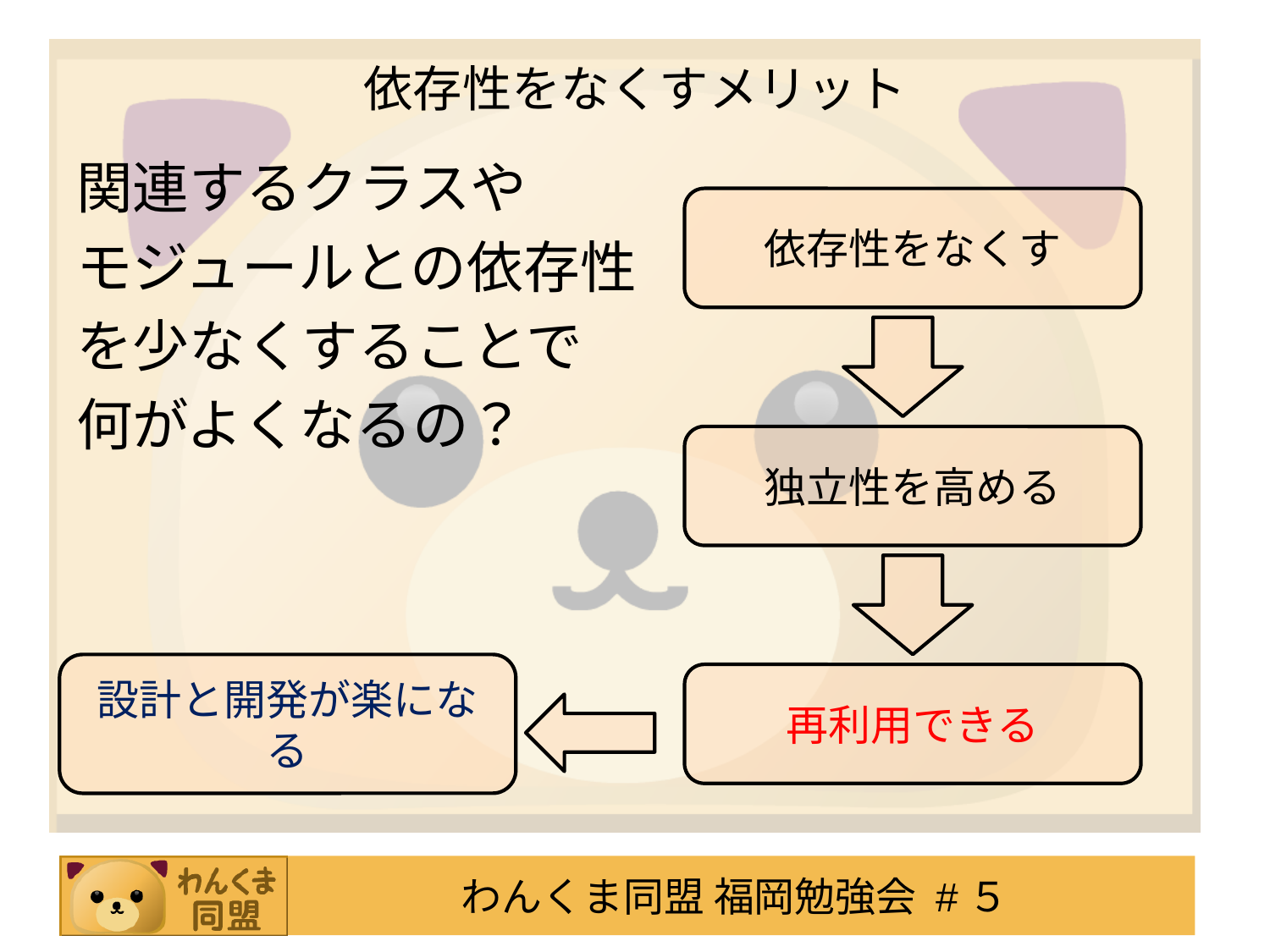

# 依存性をなくすメリット
関連するクラスや
モジュールとの依存性
を少なくすることで
何がよくなるの？
依存性をなくす

独立性を高める

設計と開発が楽になる
再利用できる